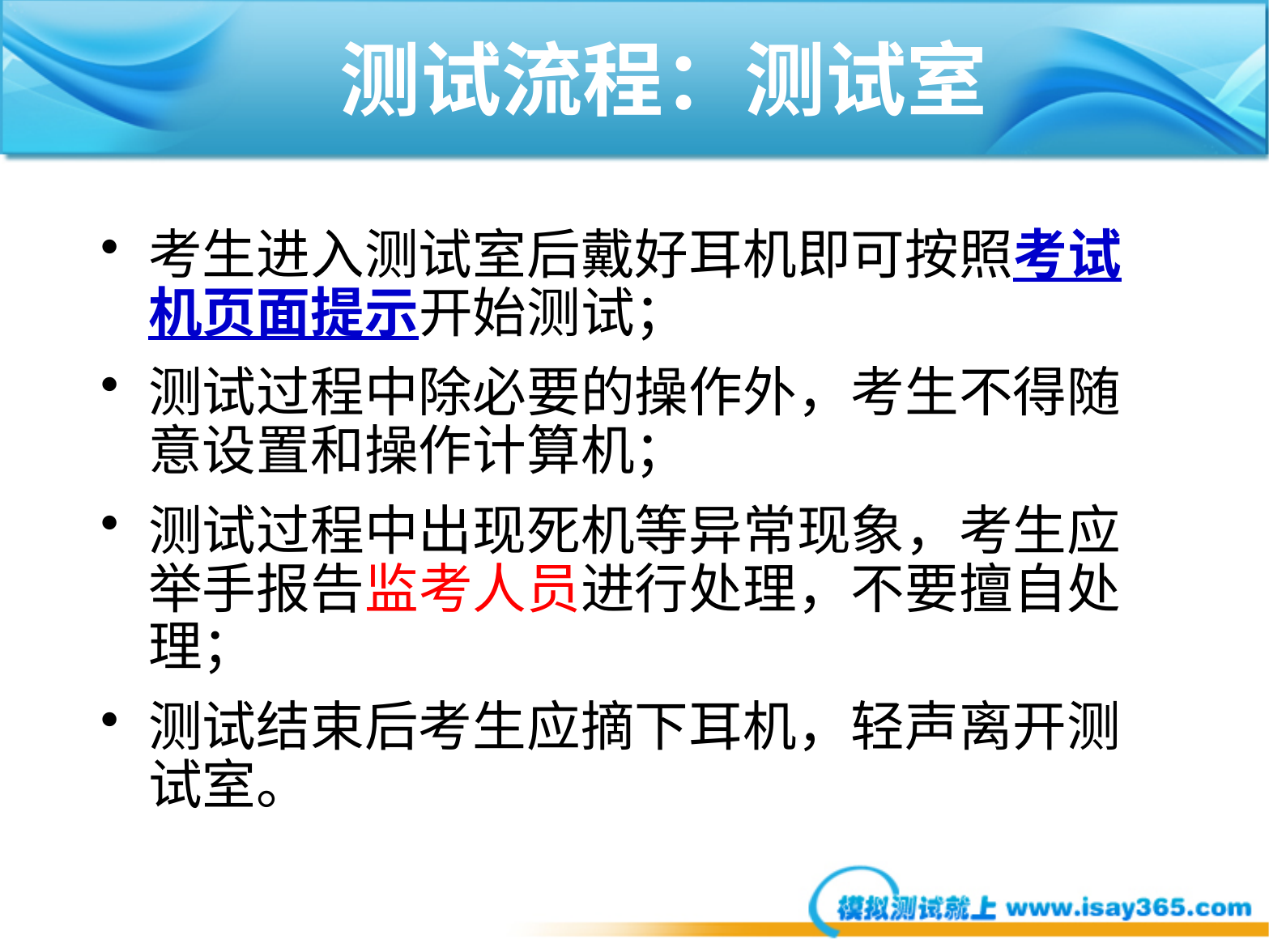

# 测试流程：测试室
考生进入测试室后戴好耳机即可按照考试机页面提示开始测试；
测试过程中除必要的操作外，考生不得随意设置和操作计算机；
测试过程中出现死机等异常现象，考生应举手报告监考人员进行处理，不要擅自处理；
测试结束后考生应摘下耳机，轻声离开测试室。